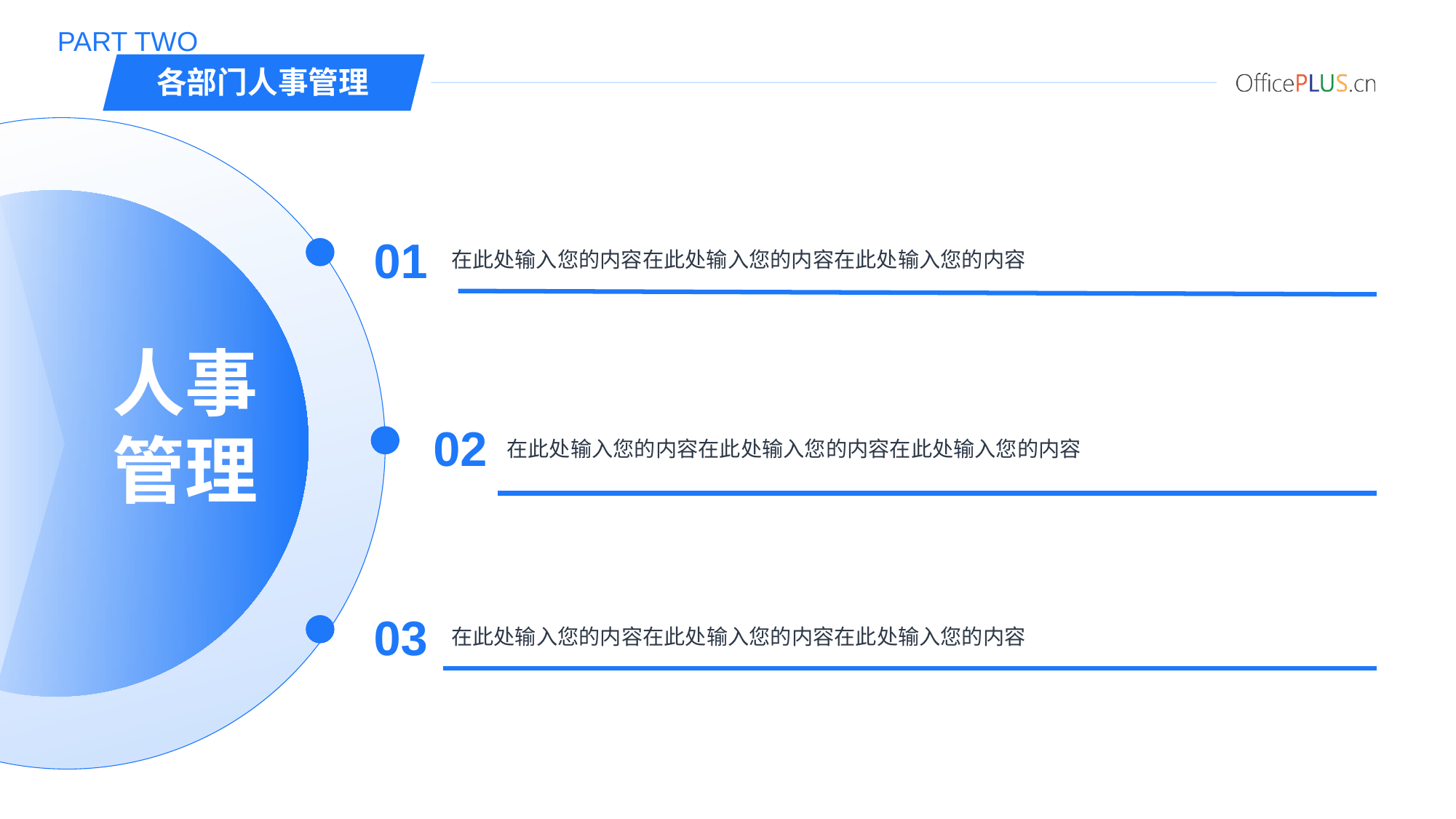

PART TWO
各部门人事管理

01
在此处输入您的内容在此处输入您的内容在此处输入您的内容

人事
管理
02
在此处输入您的内容在此处输入您的内容在此处输入您的内容

03
在此处输入您的内容在此处输入您的内容在此处输入您的内容